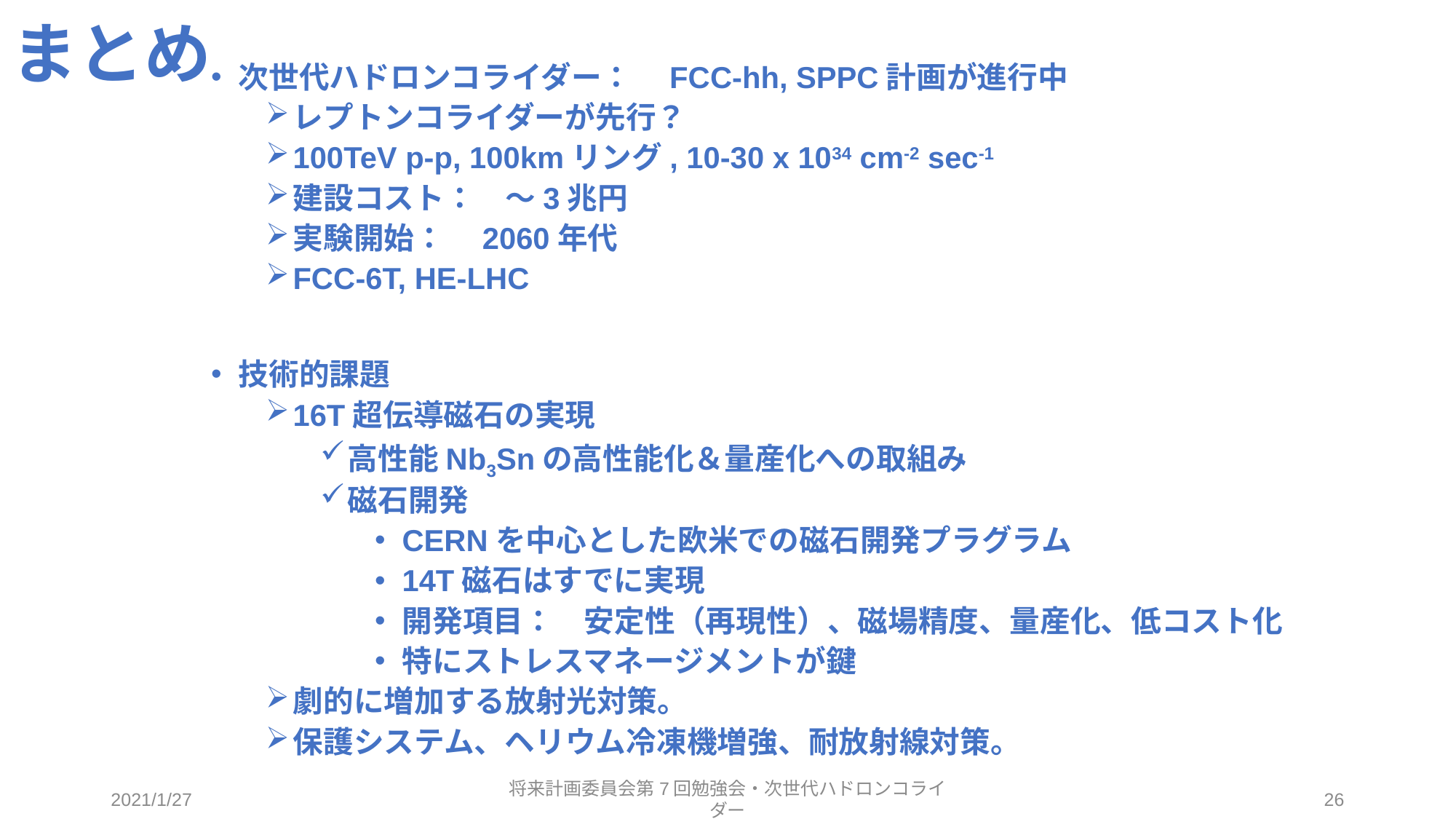

# まとめ
次世代ハドロンコライダー：　FCC-hh, SPPC計画が進行中
レプトンコライダーが先行？
100TeV p-p, 100kmリング, 10-30 x 1034 cm-2 sec-1
建設コスト：　〜3兆円
実験開始：　2060年代
FCC-6T, HE-LHC

技術的課題
16T超伝導磁石の実現
高性能Nb3Snの高性能化＆量産化への取組み
磁石開発
CERNを中心とした欧米での磁石開発プラグラム
14T磁石はすでに実現
開発項目：　安定性（再現性）、磁場精度、量産化、低コスト化
特にストレスマネージメントが鍵
劇的に増加する放射光対策。
保護システム、ヘリウム冷凍機増強、耐放射線対策。
2021/1/27
将来計画委員会第7回勉強会・次世代ハドロンコライダー
26